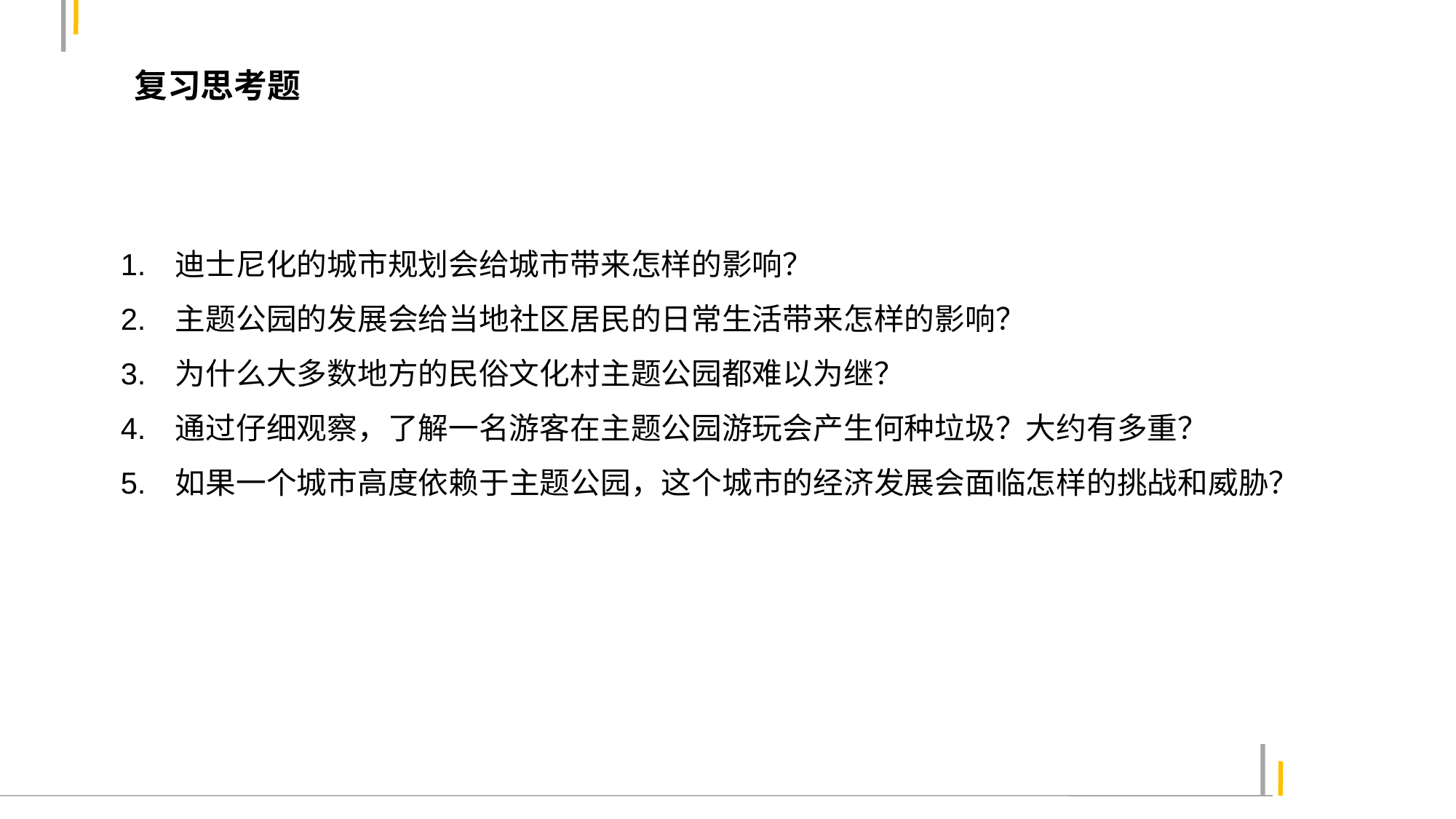

复习思考题
迪士尼化的城市规划会给城市带来怎样的影响？
主题公园的发展会给当地社区居民的日常生活带来怎样的影响？
为什么大多数地方的民俗文化村主题公园都难以为继？
通过仔细观察，了解一名游客在主题公园游玩会产生何种垃圾？大约有多重？
如果一个城市高度依赖于主题公园，这个城市的经济发展会面临怎样的挑战和威胁？